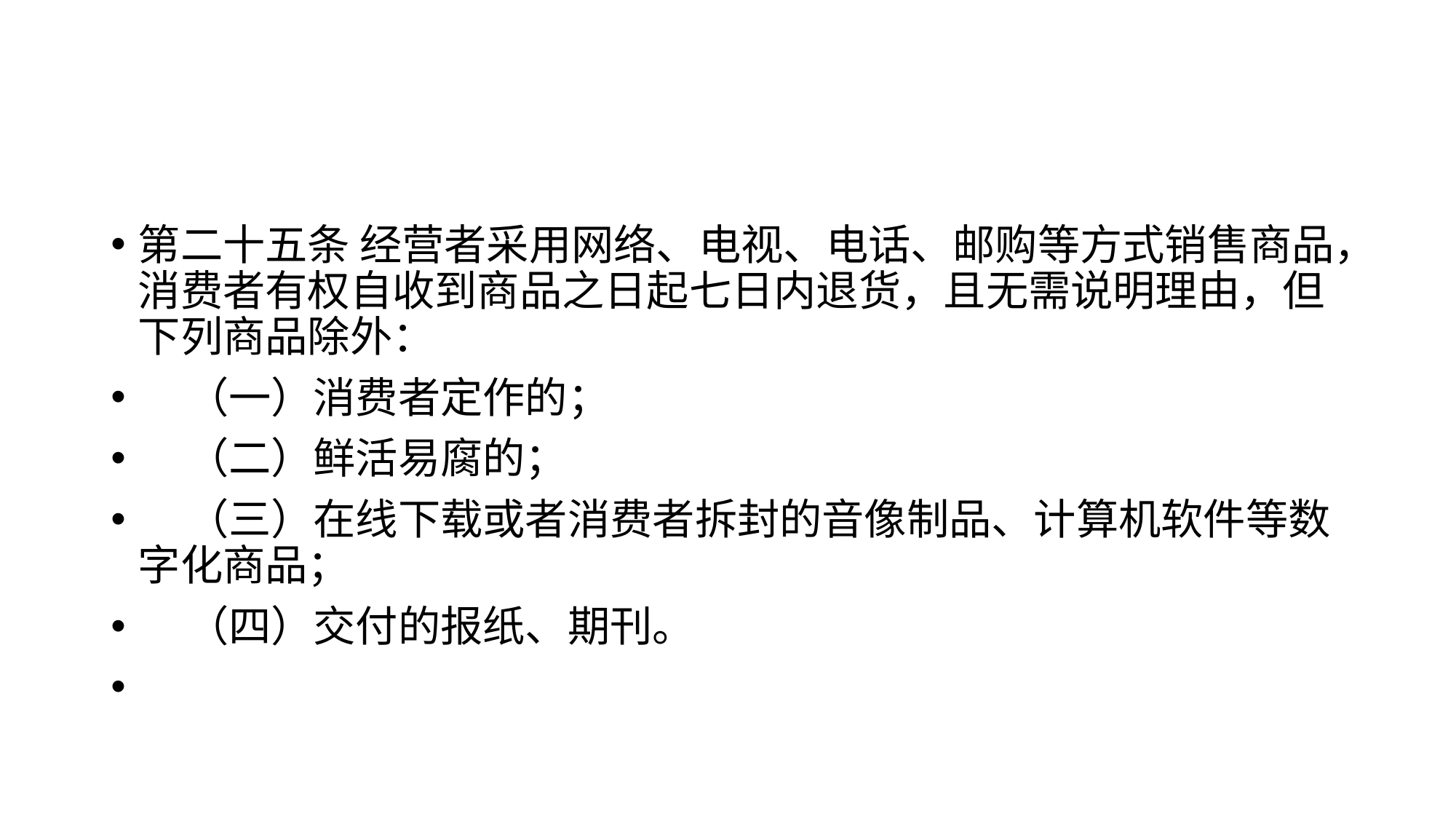

#
第二十五条 经营者采用网络、电视、电话、邮购等方式销售商品，消费者有权自收到商品之日起七日内退货，且无需说明理由，但下列商品除外：
    （一）消费者定作的；
    （二）鲜活易腐的；
    （三）在线下载或者消费者拆封的音像制品、计算机软件等数字化商品；
    （四）交付的报纸、期刊。